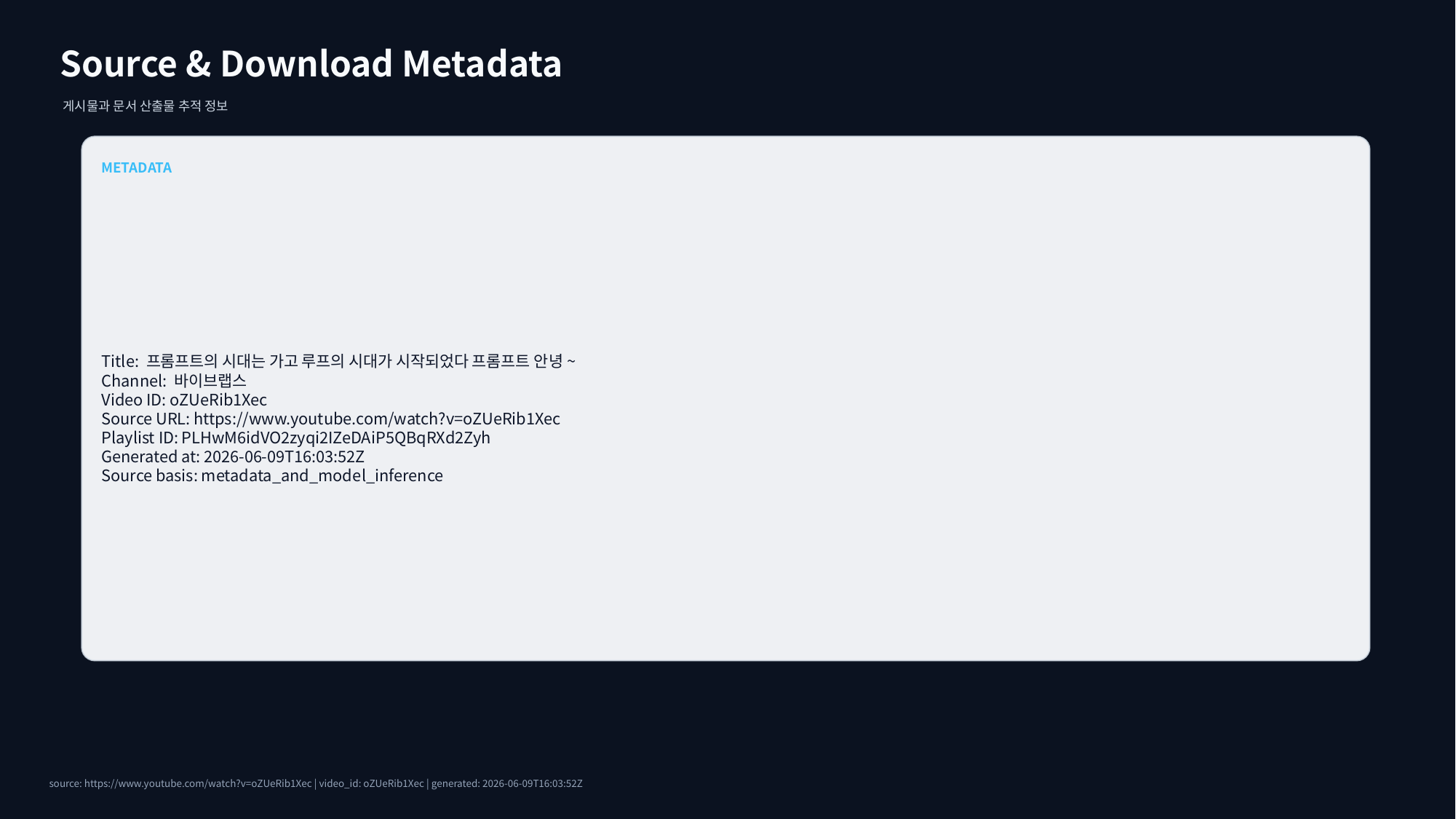

Source & Download Metadata
게시물과 문서 산출물 추적 정보

METADATA
Title: 프롬프트의 시대는 가고 루프의 시대가 시작되었다 프롬프트 안녕~
Channel: 바이브랩스
Video ID: oZUeRib1Xec
Source URL: https://www.youtube.com/watch?v=oZUeRib1Xec
Playlist ID: PLHwM6idVO2zyqi2IZeDAiP5QBqRXd2Zyh
Generated at: 2026-06-09T16:03:52Z
Source basis: metadata_and_model_inference
source: https://www.youtube.com/watch?v=oZUeRib1Xec | video_id: oZUeRib1Xec | generated: 2026-06-09T16:03:52Z